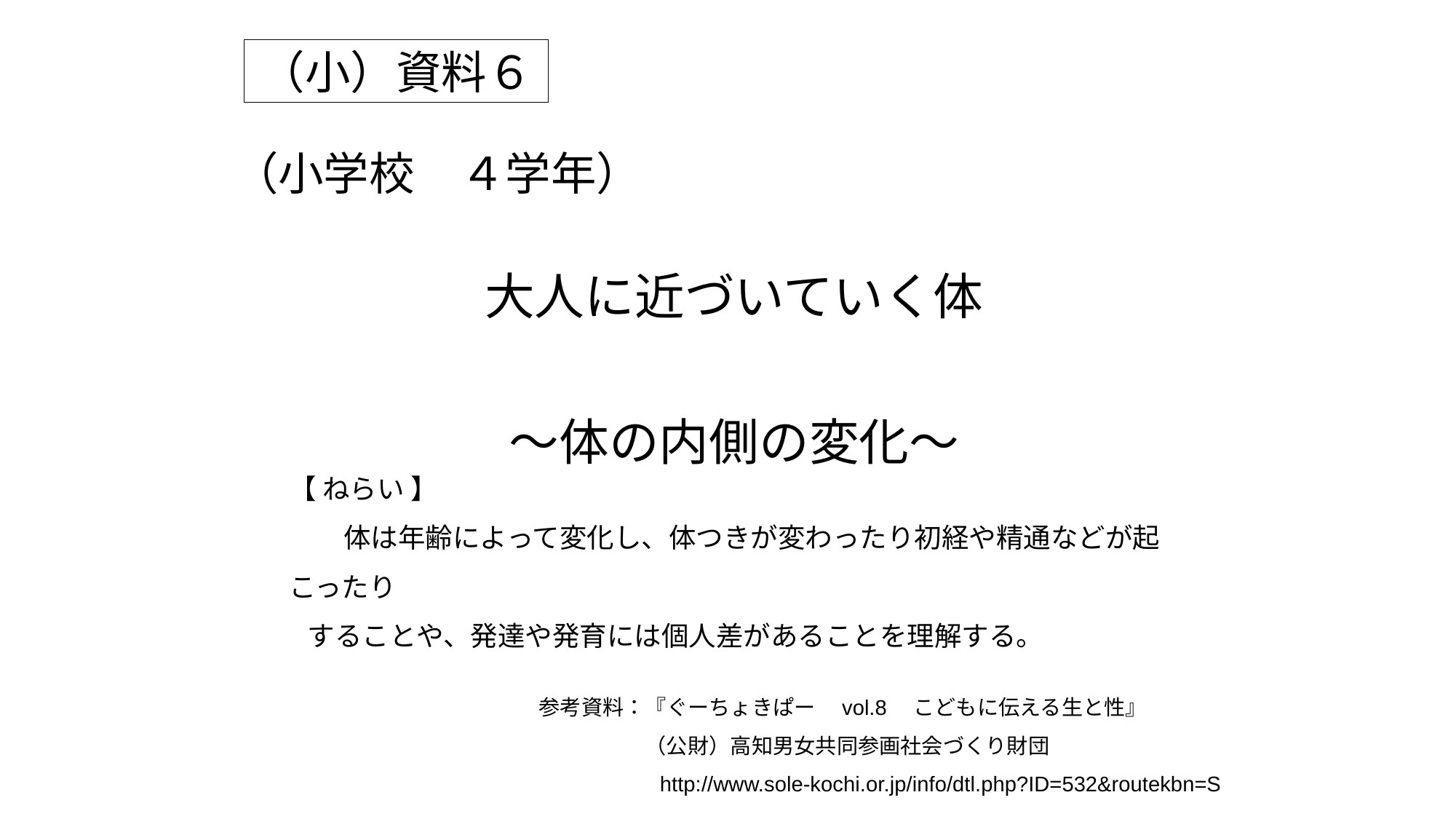

（小）資料６
# （小学校　４学年）
大人に近づいていく体
～体の内側の変化～
【 ねらい 】
　　体は年齢によって変化し、体つきが変わったり初経や精通などが起こったり
  することや、発達や発育には個人差があることを理解する。
参考資料：『ぐーちょきぱー　vol.8　こどもに伝える生と性』
　　　　　（公財）高知男女共同参画社会づくり財団
　　　　　  http://www.sole-kochi.or.jp/info/dtl.php?ID=532&routekbn=S